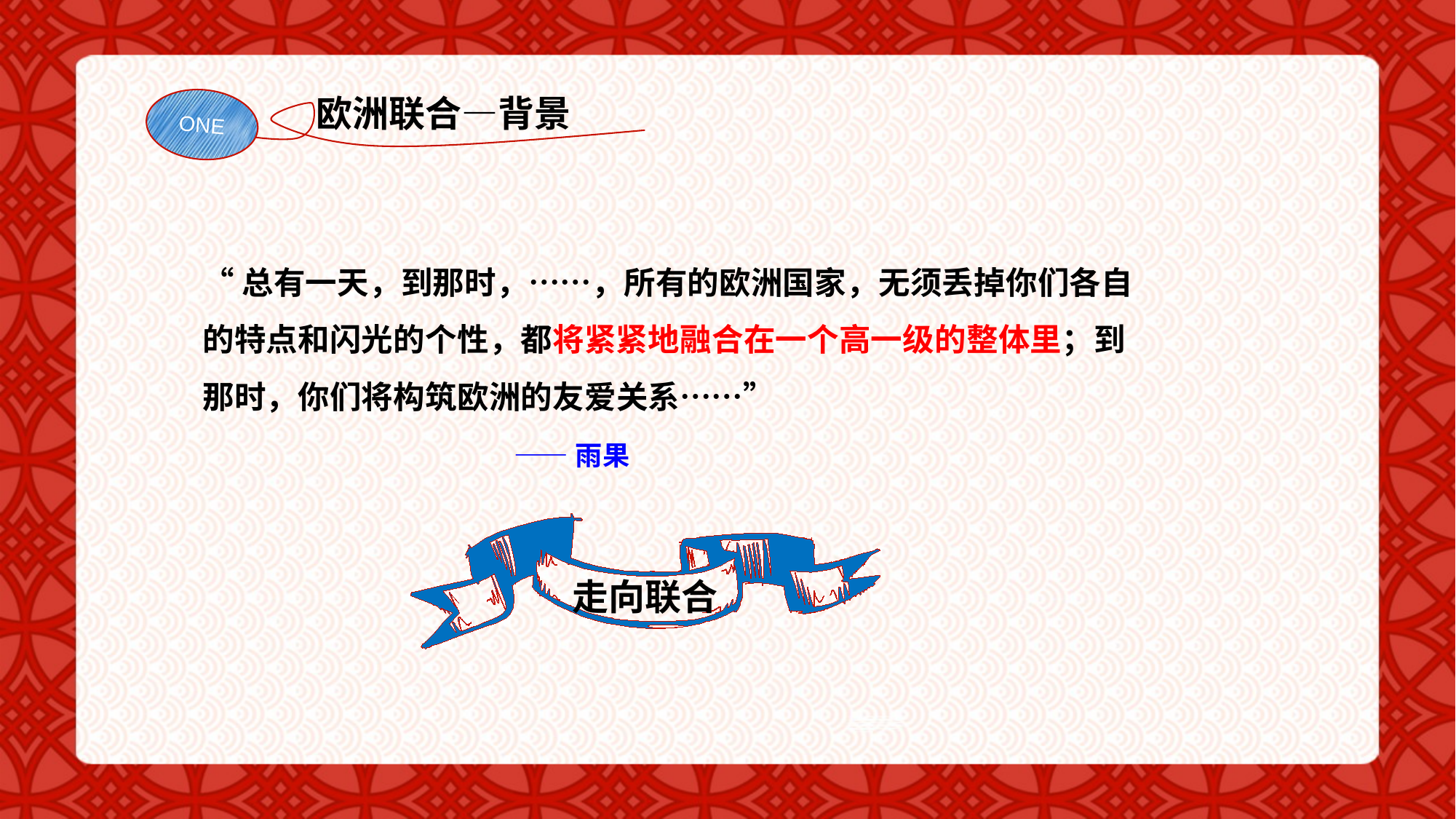

欧洲联合—背景
ONE

“总有一天，到那时，……，所有的欧洲国家，无须丢掉你们各自的特点和闪光的个性，都将紧紧地融合在一个高一级的整体里；到那时，你们将构筑欧洲的友爱关系……”
                                           ——雨果

走向联合